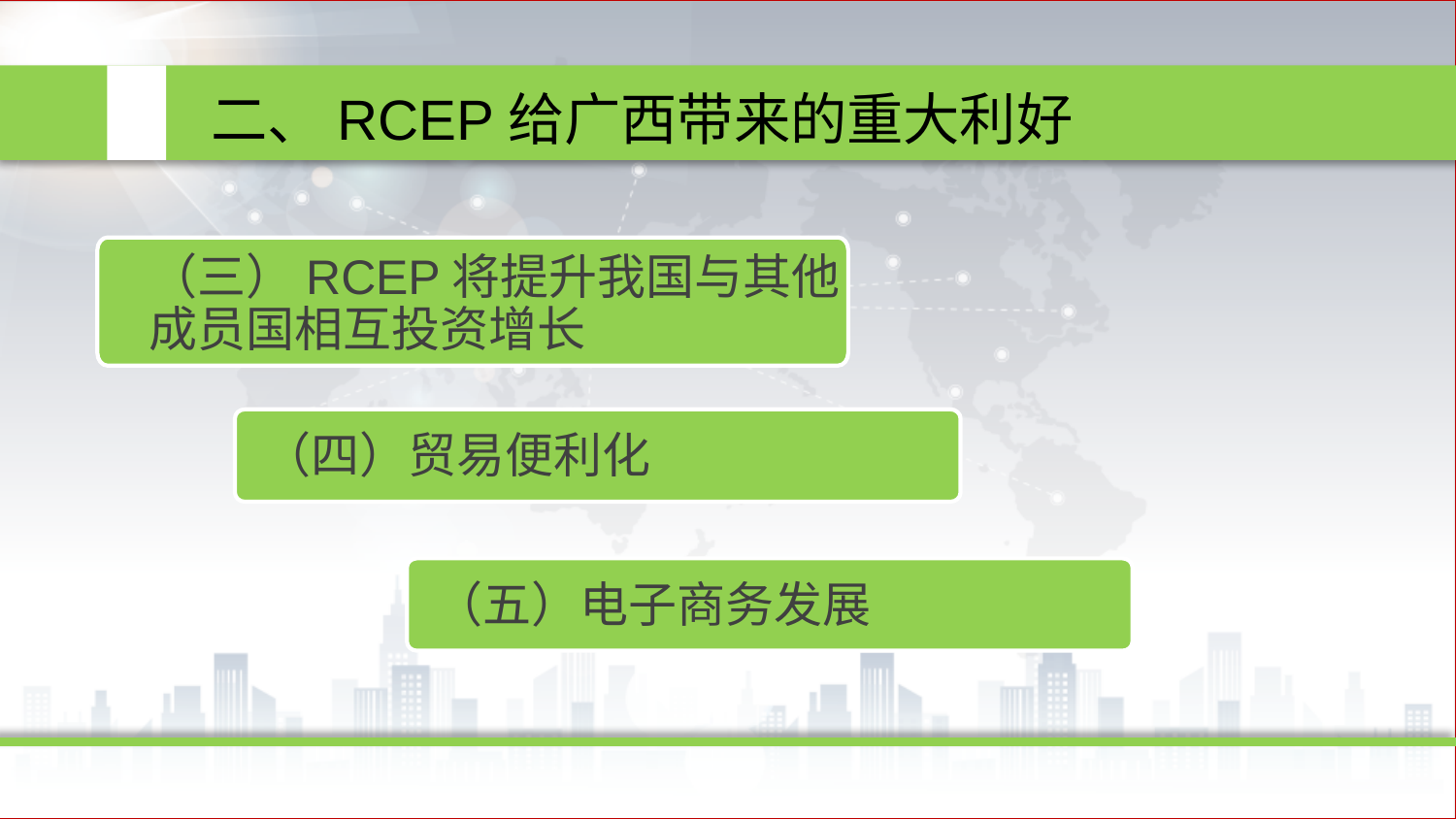

二、RCEP给广西带来的重大利好

（三）RCEP将提升我国与其他成员国相互投资增长

（四）贸易便利化

（五）电子商务发展